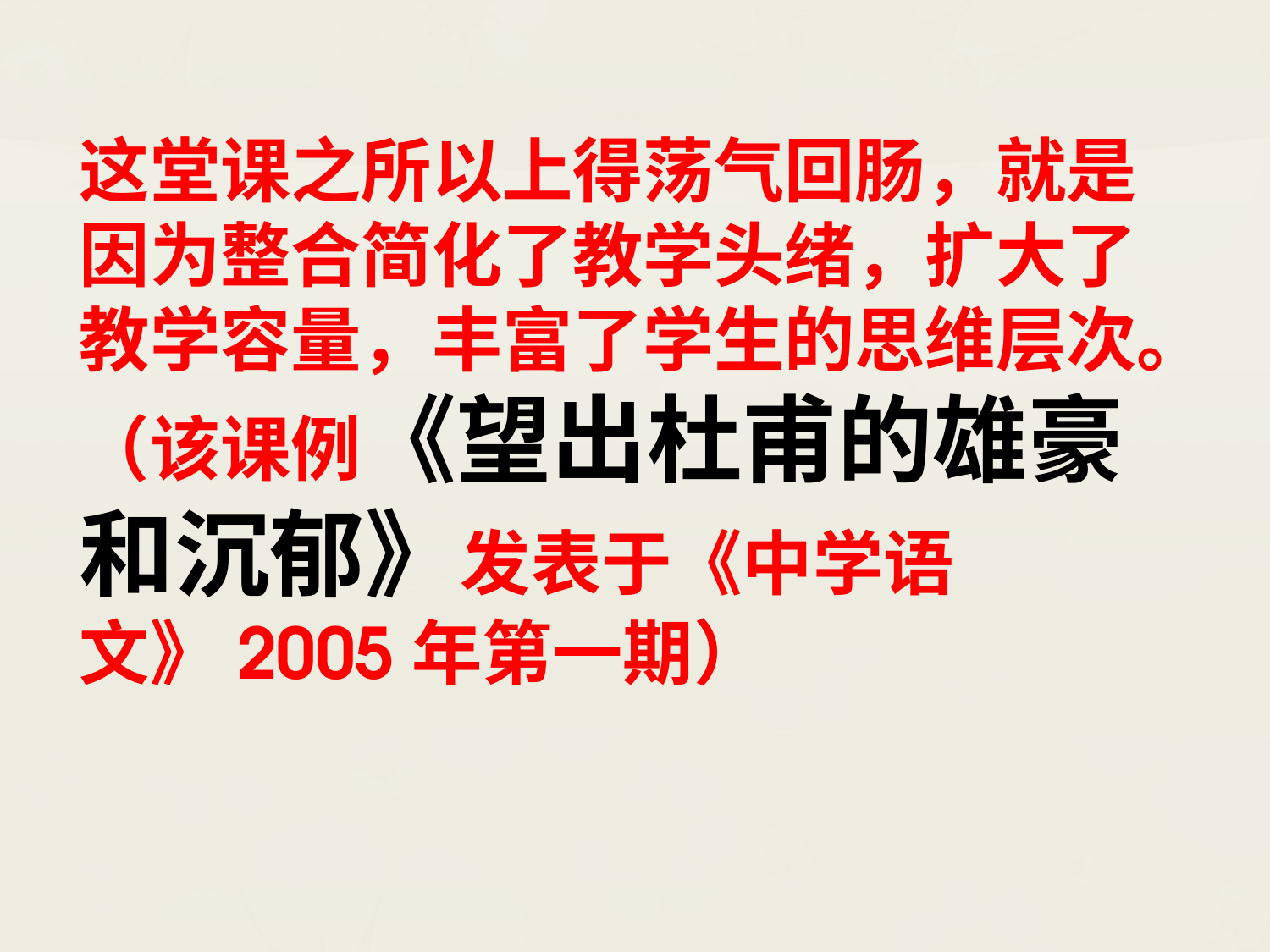

#
这堂课之所以上得荡气回肠，就是因为整合简化了教学头绪，扩大了教学容量，丰富了学生的思维层次。（该课例《望出杜甫的雄豪和沉郁》发表于《中学语文》2005年第一期）